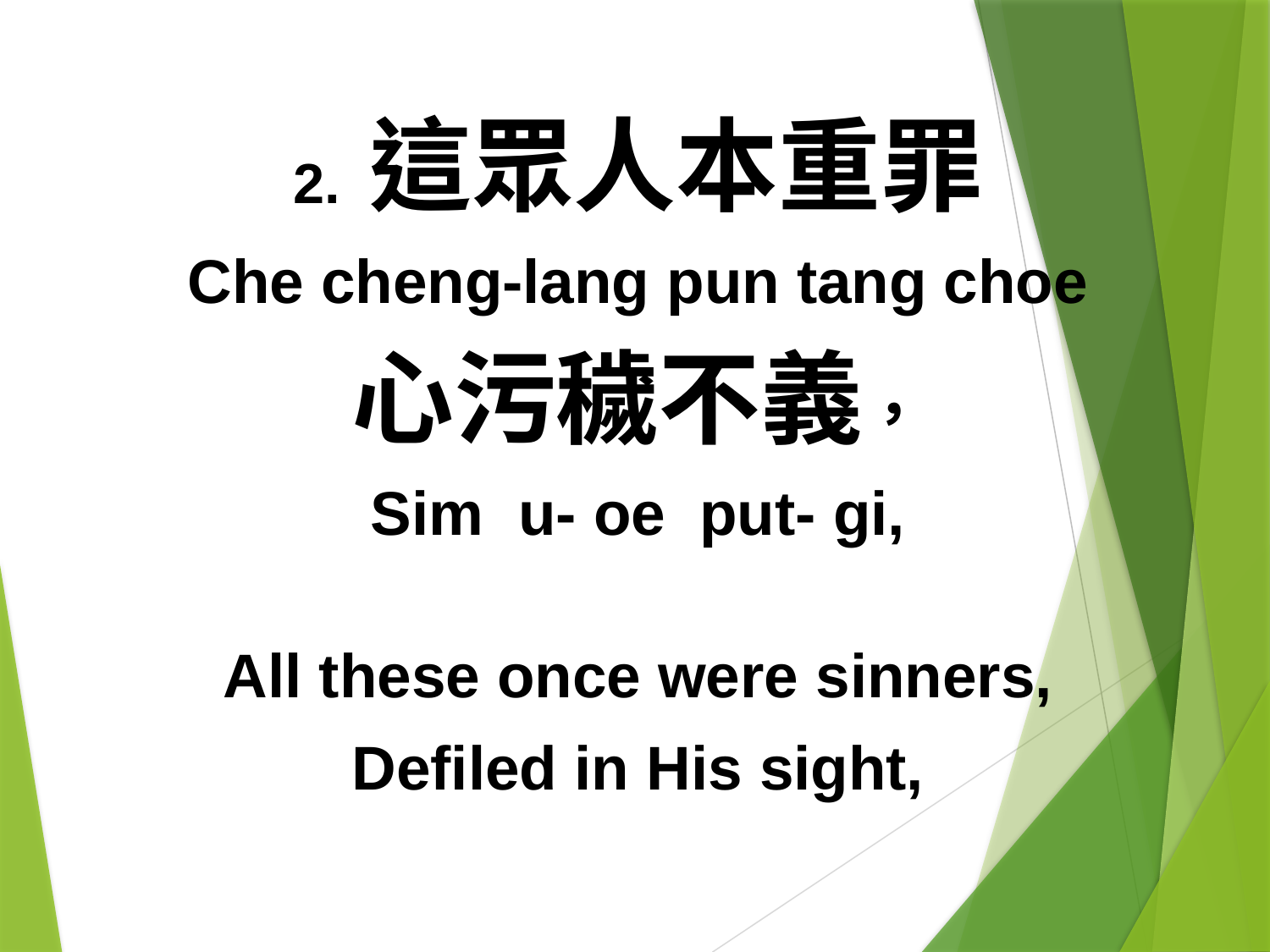

2. 這眾人本重罪
Che cheng-lang pun tang choe
心污穢不義，
Sim  u- oe  put- gi,

All these once were sinners,
Defiled in His sight,